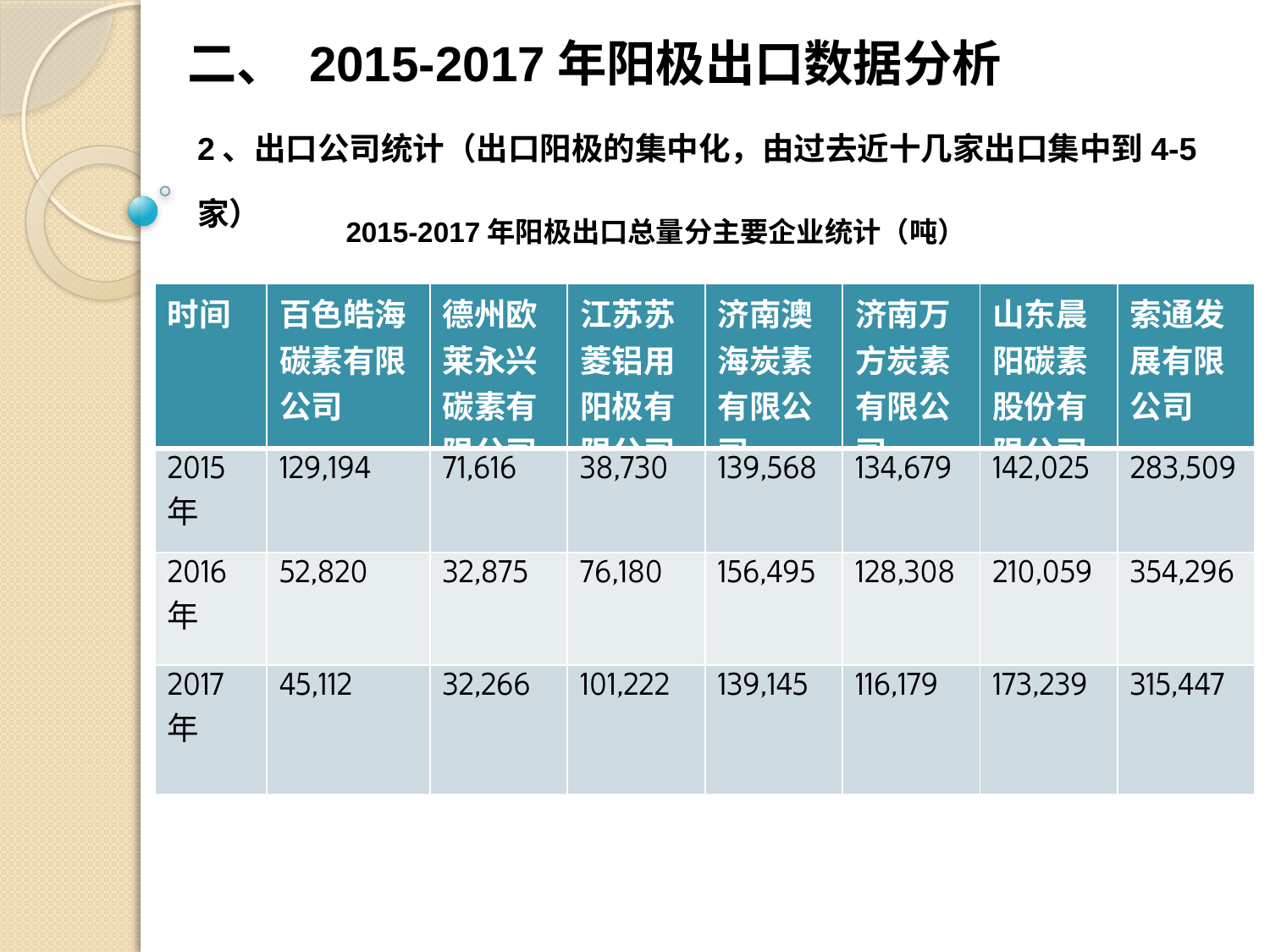

二、 2015-2017年阳极出口数据分析
2、出口公司统计（出口阳极的集中化，由过去近十几家出口集中到4-5家）
2015-2017年阳极出口总量分主要企业统计（吨）
| 时间 | 百色皓海碳素有限公司 | 德州欧莱永兴碳素有限公司 | 江苏苏菱铝用阳极有限公司 | 济南澳海炭素有限公司 | 济南万方炭素有限公司 | 山东晨阳碳素股份有限公司 | 索通发展有限公司 |
| --- | --- | --- | --- | --- | --- | --- | --- |
| 2015年 | 129,194 | 71,616 | 38,730 | 139,568 | 134,679 | 142,025 | 283,509 |
| 2016年 | 52,820 | 32,875 | 76,180 | 156,495 | 128,308 | 210,059 | 354,296 |
| 2017年 | 45,112 | 32,266 | 101,222 | 139,145 | 116,179 | 173,239 | 315,447 |